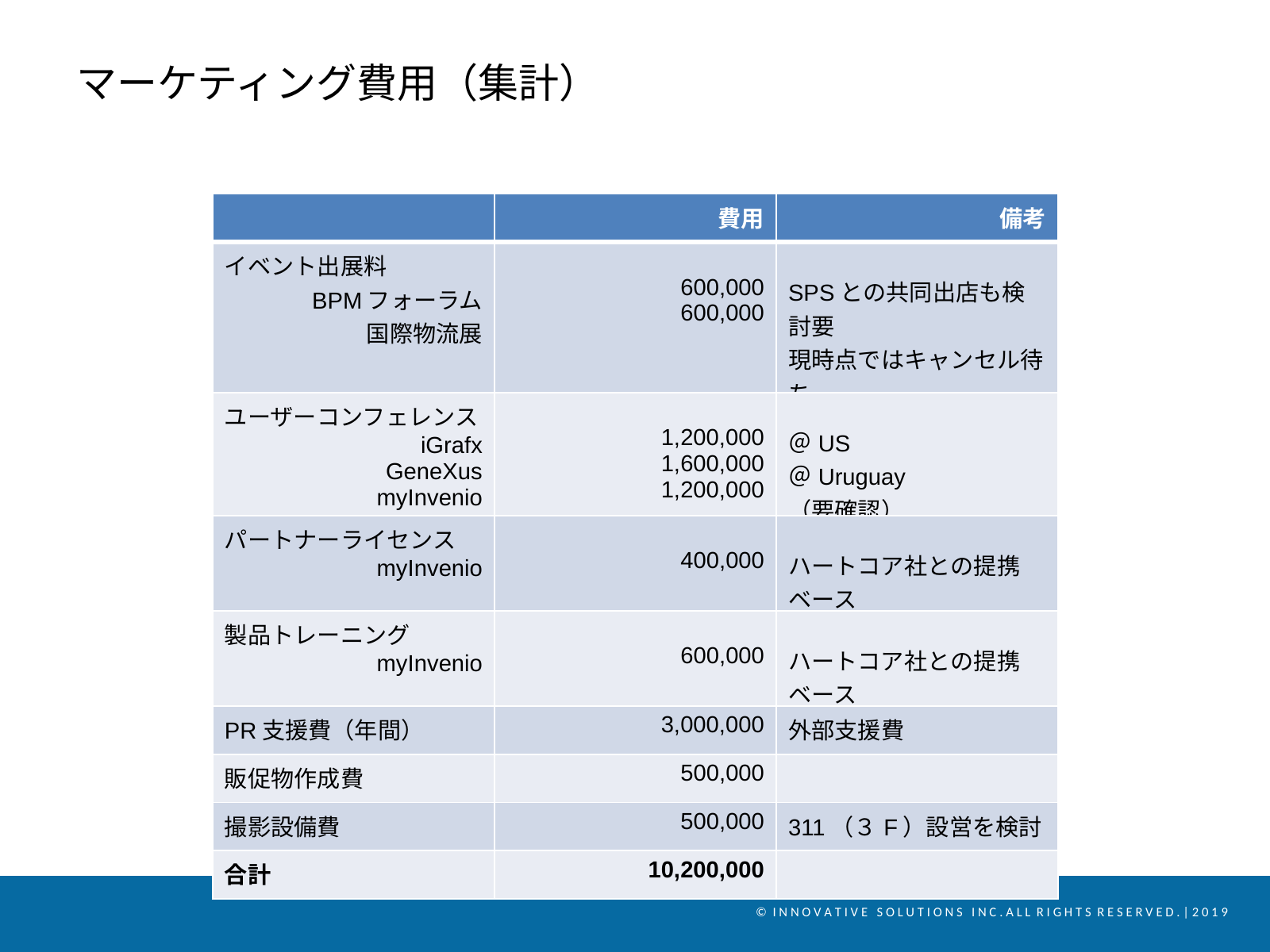

マーケティング費用（集計）
|  | 費用 | 備考 |
| --- | --- | --- |
| イベント出展料 BPMフォーラム 国際物流展 | 600,000 600,000 | SPSとの共同出店も検討要 現時点ではキャンセル待ち |
| ユーザーコンフェレンス iGrafx GeneXus myInvenio | 1,200,000 1,600,000 1,200,000 | ＠US ＠Uruguay （要確認） |
| パートナーライセンス myInvenio | 400,000 | ハートコア社との提携ベース |
| 製品トレーニング myInvenio | 600,000 | ハートコア社との提携ベース |
| PR支援費（年間） | 3,000,000 | 外部支援費 |
| 販促物作成費 | 500,000 |  |
| 撮影設備費 | 500,000 | 311（３F）設営を検討 |
| 合計 | 10,200,000 |  |

©  I N N O V A T I V E   S O L U T I O N S   I N C . A L L  R I G H T S  R E S E R V E D . | 2 0 1 9